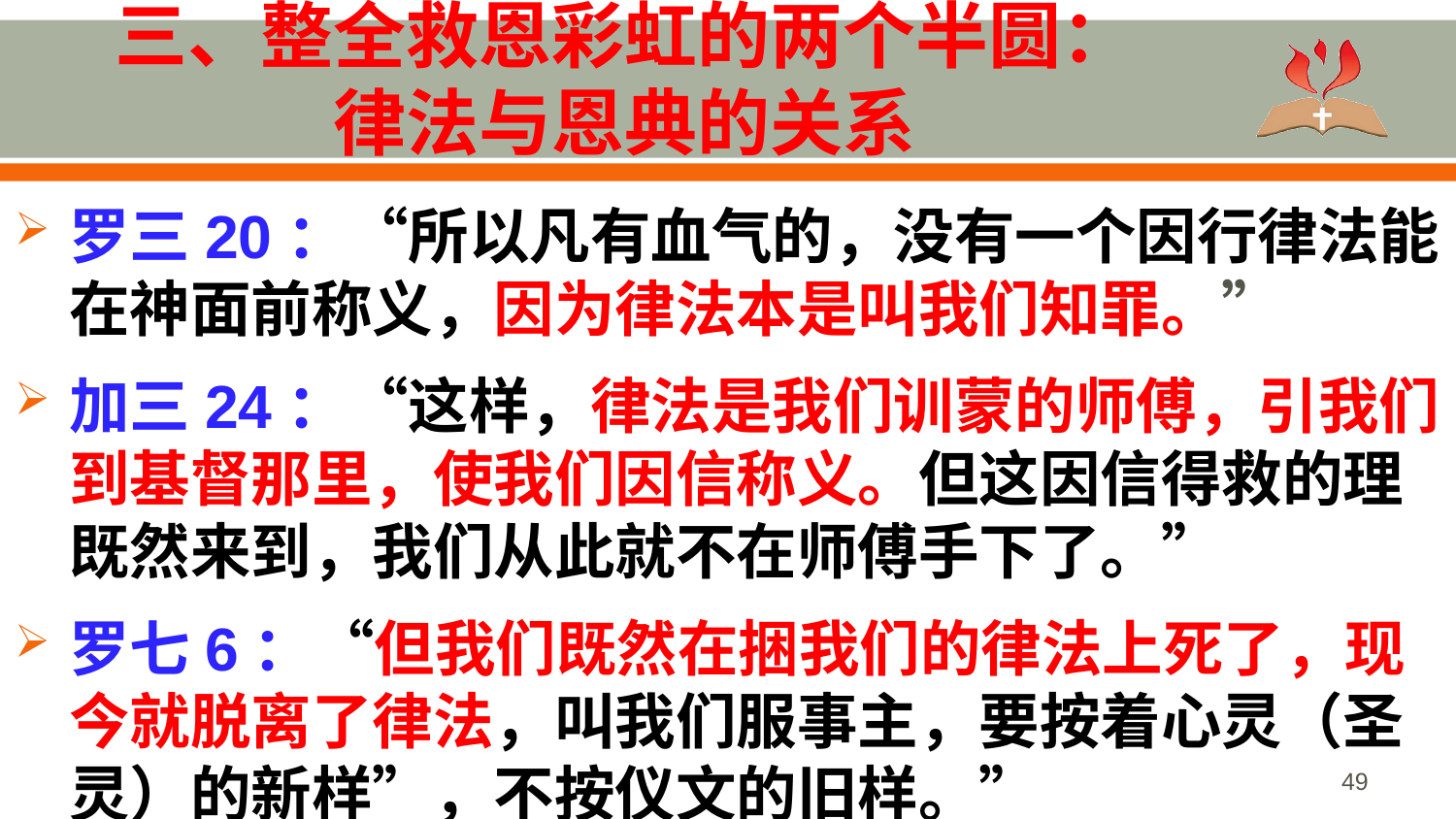

# 三、整全救恩彩虹的两个半圆： 律法与恩典的关系
罗三20：“所以凡有血气的，没有一个因行律法能在神面前称义，因为律法本是叫我们知罪。”
加三24：“这样，律法是我们训蒙的师傅，引我们到基督那里，使我们因信称义。但这因信得救的理既然来到，我们从此就不在师傅手下了。”
罗七6：“但我们既然在捆我们的律法上死了，现今就脱离了律法，叫我们服事主，要按着心灵（圣灵）的新样”，不按仪文的旧样。”

49